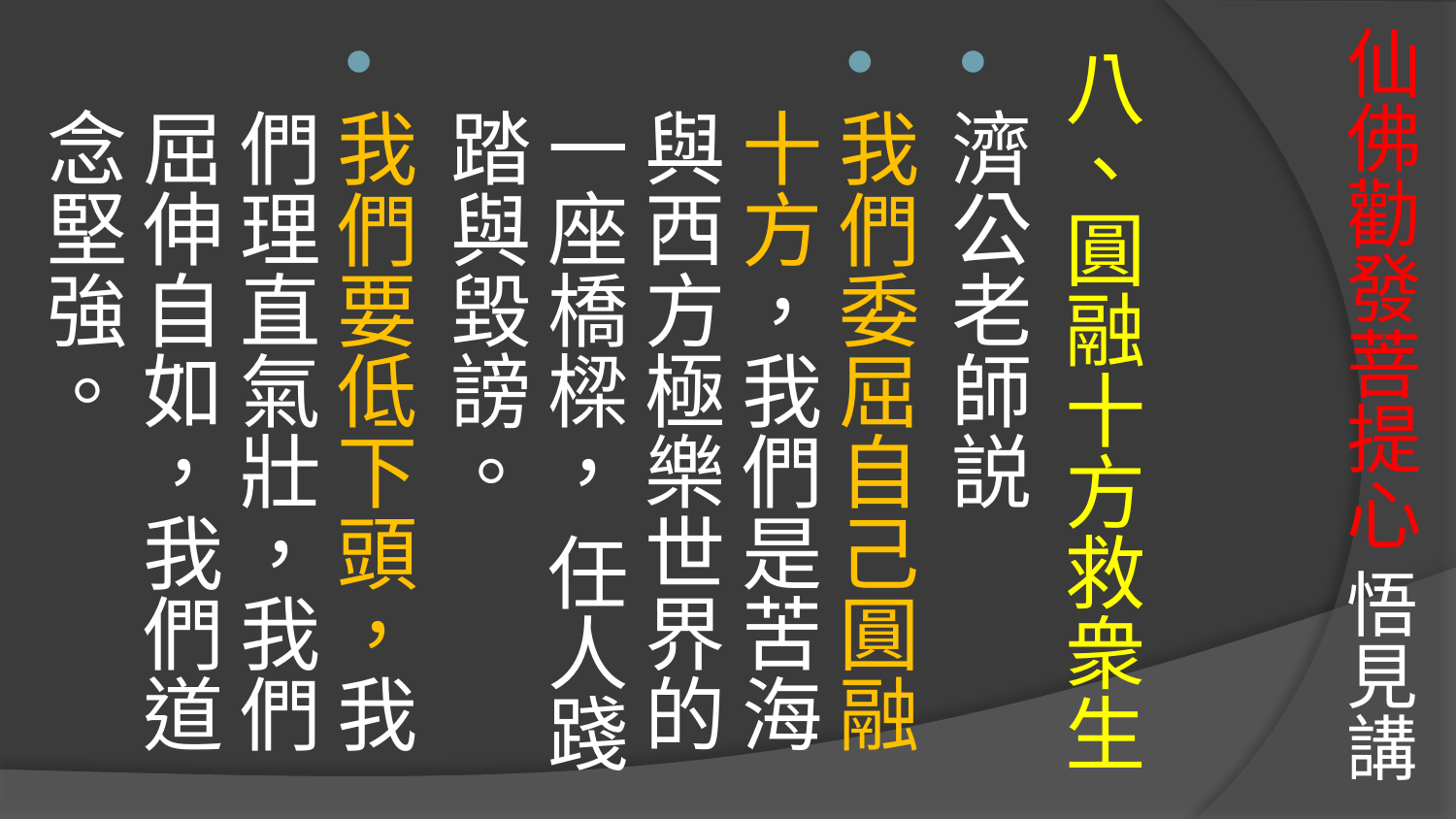

# 仙佛勸發菩提心 悟見講
八、圓融十方救衆生
濟公老師説
我們委屈自己圓融十方，我們是苦海與西方極樂世界的一座橋樑， 任人踐踏與毀謗。
我們要低下頭，我們理直氣壯，我們屈伸自如，我們道念堅強。